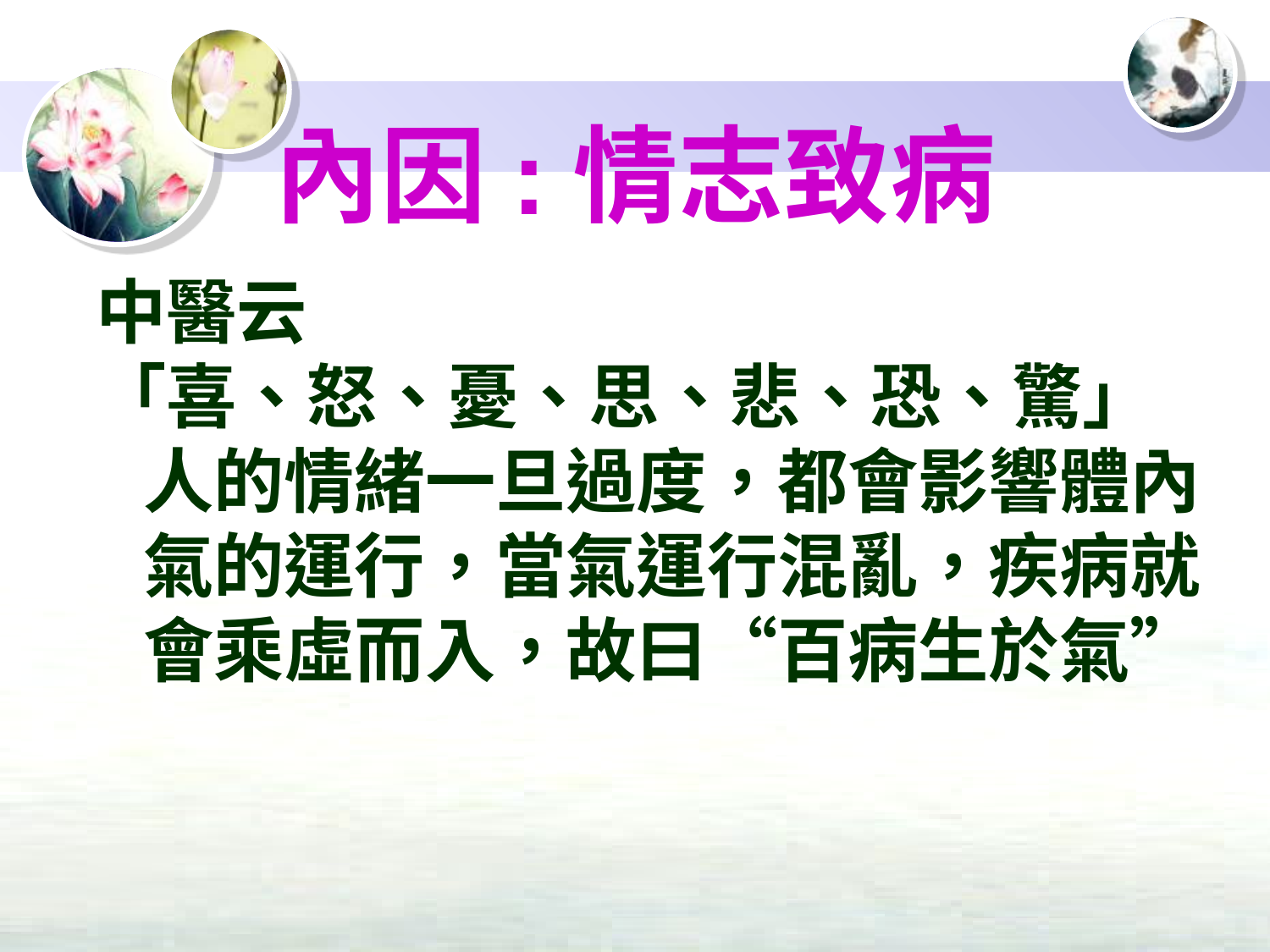

內因:情志致病
中醫云
「喜、怒、憂、思、悲、恐、驚」人的情緒一旦過度，都會影響體內氣的運行，當氣運行混亂，疾病就會乘虛而入，故曰“百病生於氣”